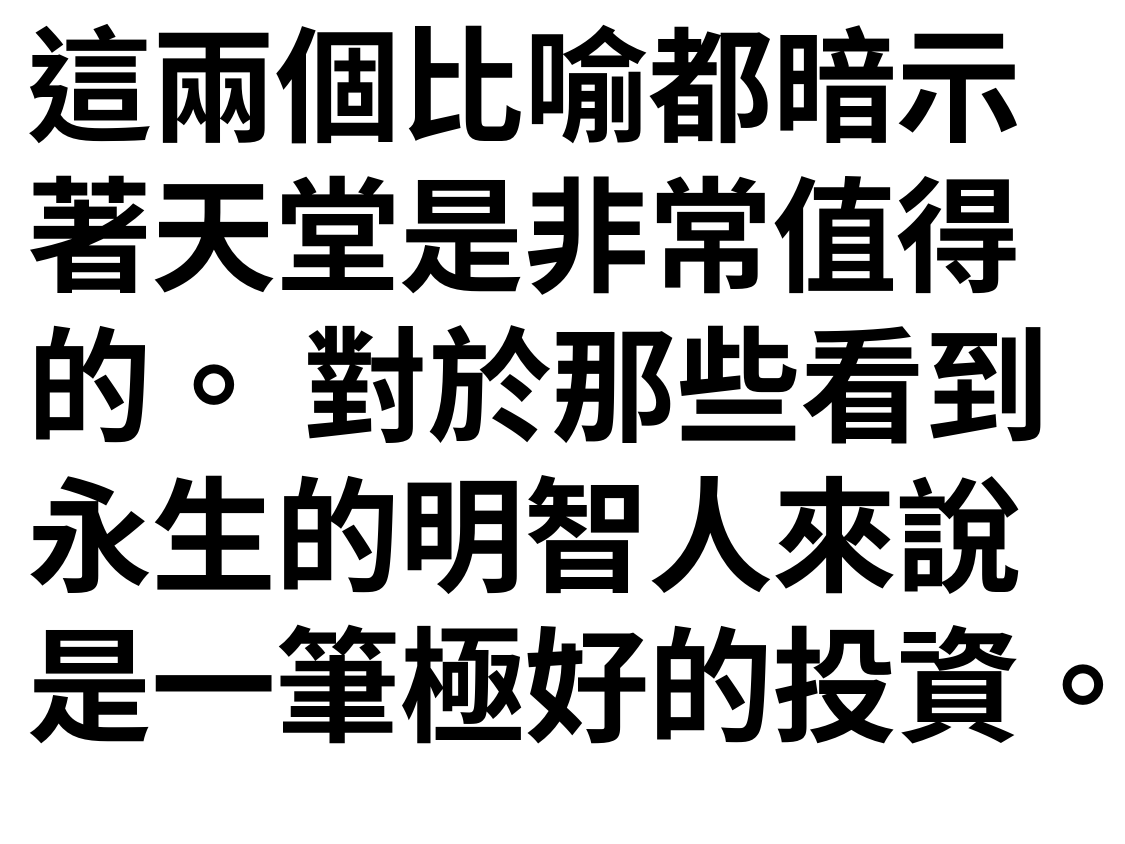

這兩個比喻都暗示著天堂是非常值得的。 對於那些看到永生的明智人來說是一筆極好的投資。